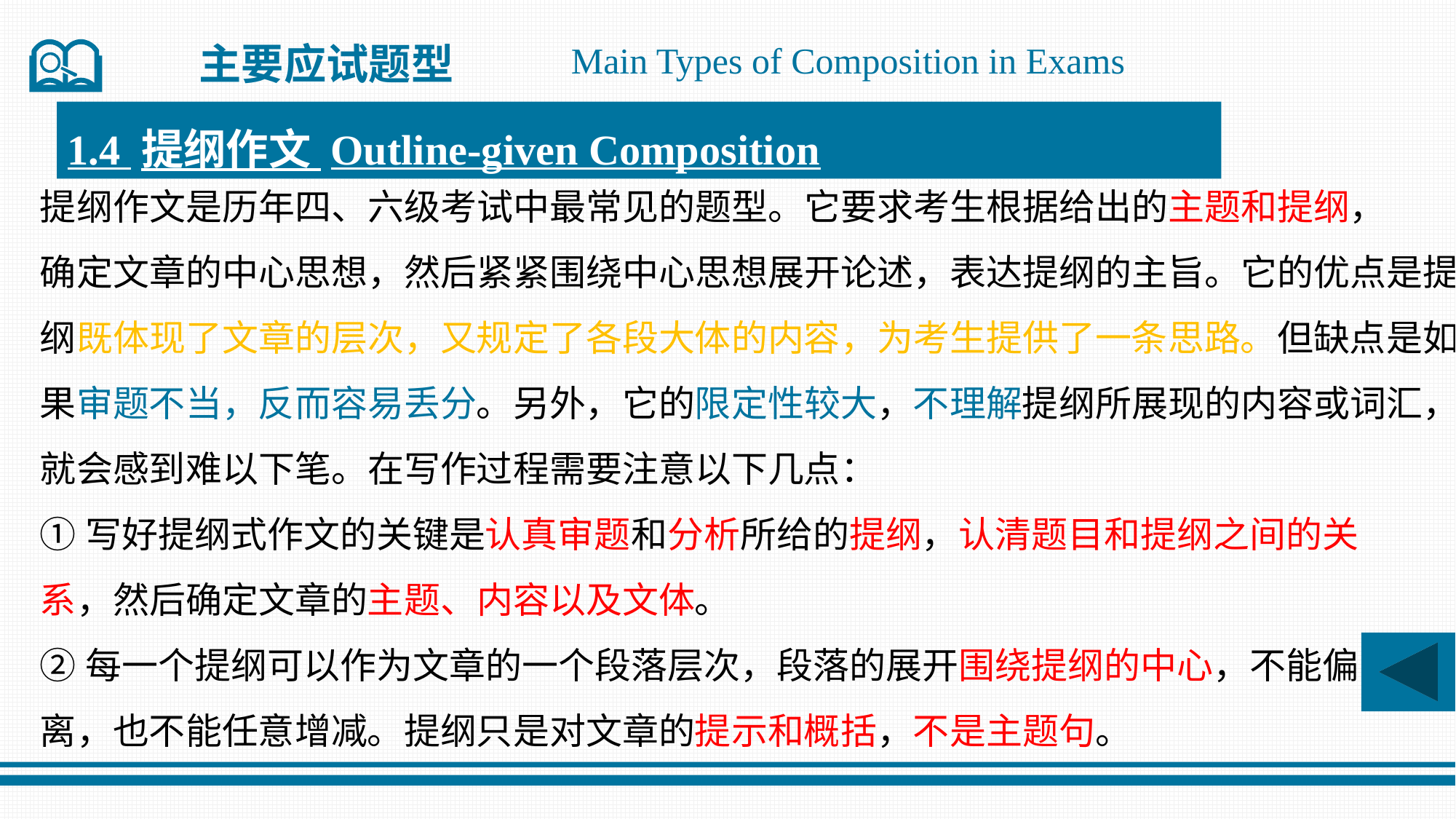

主要应试题型
Main Types of Composition in Exams
1.4 提纲作文 Outline-given Composition
提纲作文是历年四、六级考试中最常见的题型。它要求考生根据给出的主题和提纲，
确定文章的中心思想，然后紧紧围绕中心思想展开论述，表达提纲的主旨。它的优点是提
纲既体现了文章的层次，又规定了各段大体的内容，为考生提供了一条思路。但缺点是如
果审题不当，反而容易丢分。另外，它的限定性较大，不理解提纲所展现的内容或词汇，
就会感到难以下笔。在写作过程需要注意以下几点：
①写好提纲式作文的关键是认真审题和分析所给的提纲，认清题目和提纲之间的关
系，然后确定文章的主题、内容以及文体。
②每一个提纲可以作为文章的一个段落层次，段落的展开围绕提纲的中心，不能偏
离，也不能任意增减。提纲只是对文章的提示和概括，不是主题句。